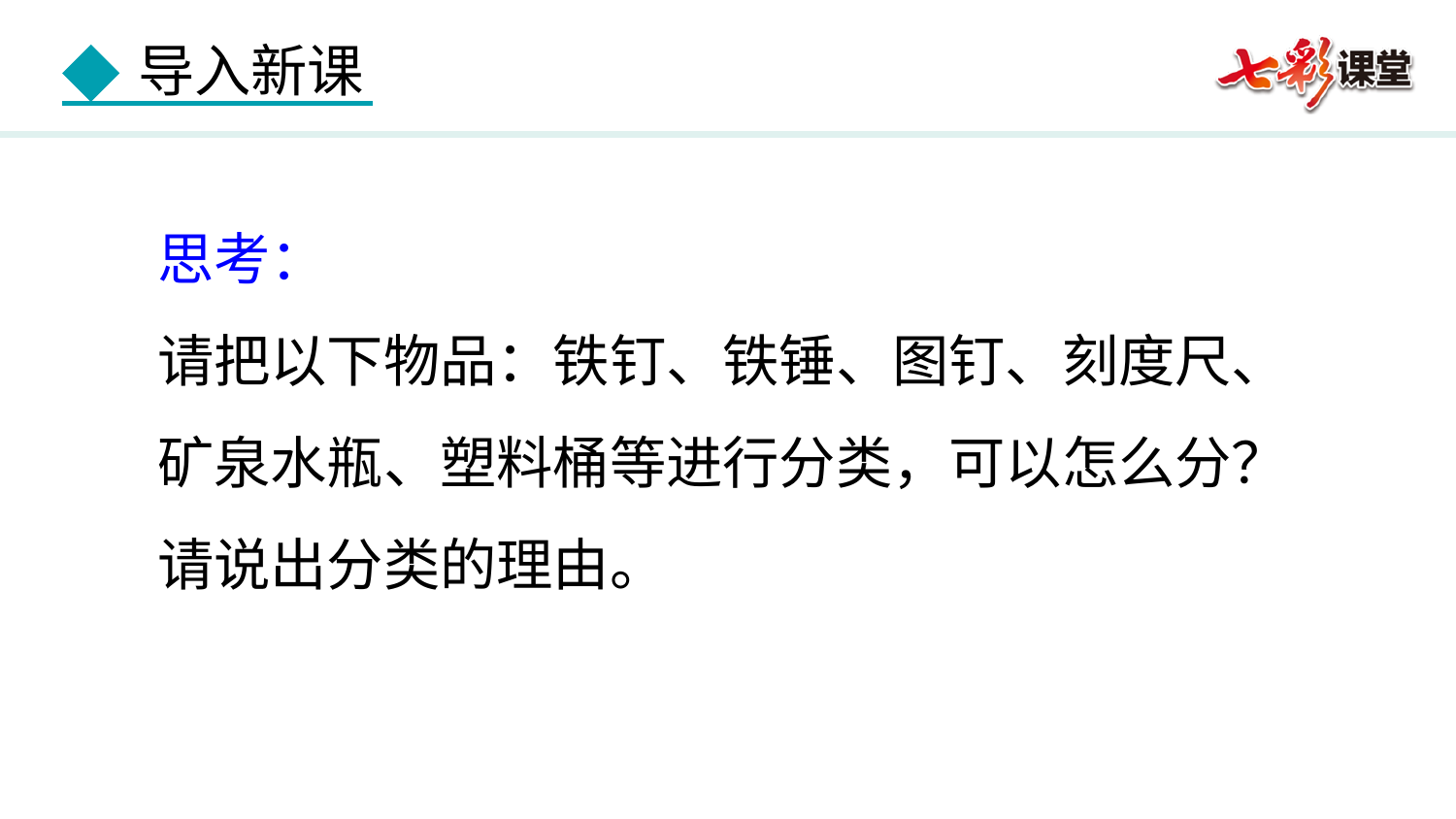

思考：
请把以下物品：铁钉、铁锤、图钉、刻度尺、
矿泉水瓶、塑料桶等进行分类，可以怎么分？
请说出分类的理由。